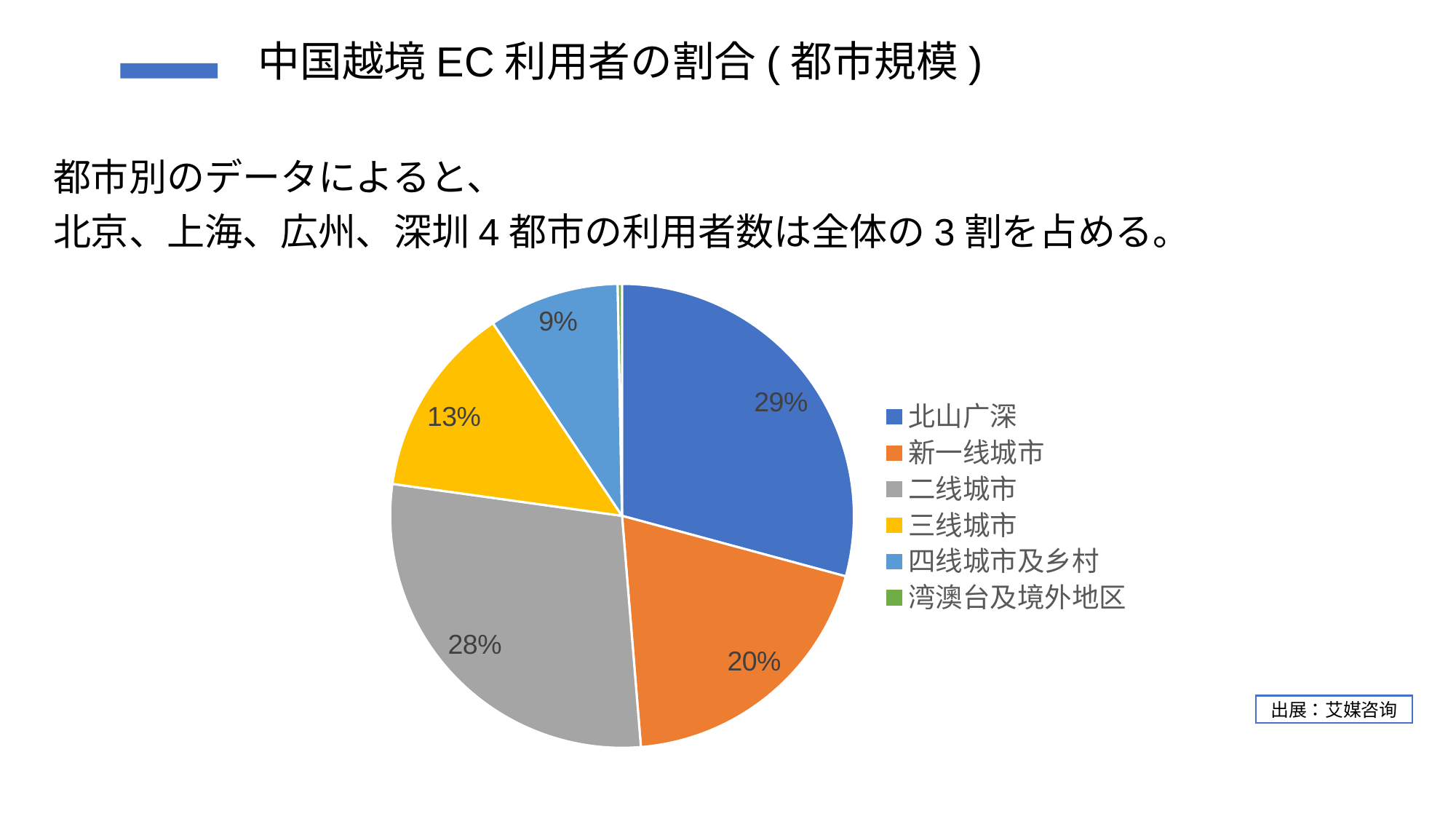

都市別のデータによると、
北京、上海、広州、深圳4都市の利用者数は全体の3割を占める。
# 中国越境EC利用者の割合(都市規模)

### Chart

| Category |  |
|---|---|
| 北山广深 | 0.292 |
| 新一线城市 | 0.195 |
| 二线城市 | 0.285 |
| 三线城市 | 0.134 |
| 四线城市及乡村 | 0.091 |
| 湾澳台及境外地区 | 0.003 |
出展：艾媒咨询